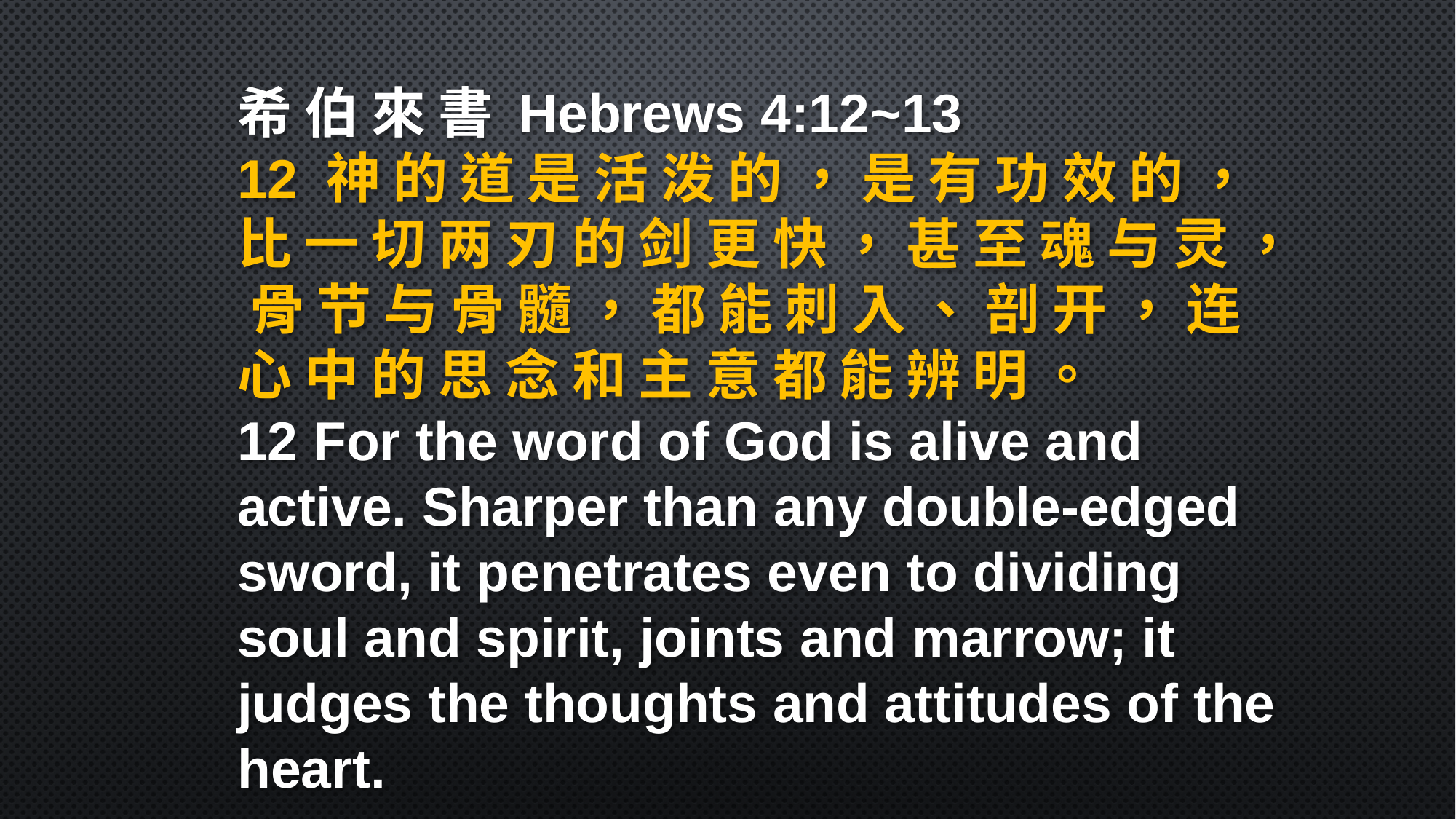

希 伯 來 書 Hebrews 4:12~13
12 神 的 道 是 活 泼 的 ， 是 有 功 效 的 ， 比 一 切 两 刃 的 剑 更 快 ， 甚 至 魂 与 灵 ， 骨 节 与 骨 髓 ， 都 能 刺 入 、 剖 开 ， 连 心 中 的 思 念 和 主 意 都 能 辨 明 。
12 For the word of God is alive and active. Sharper than any double-edged sword, it penetrates even to dividing soul and spirit, joints and marrow; it judges the thoughts and attitudes of the heart.